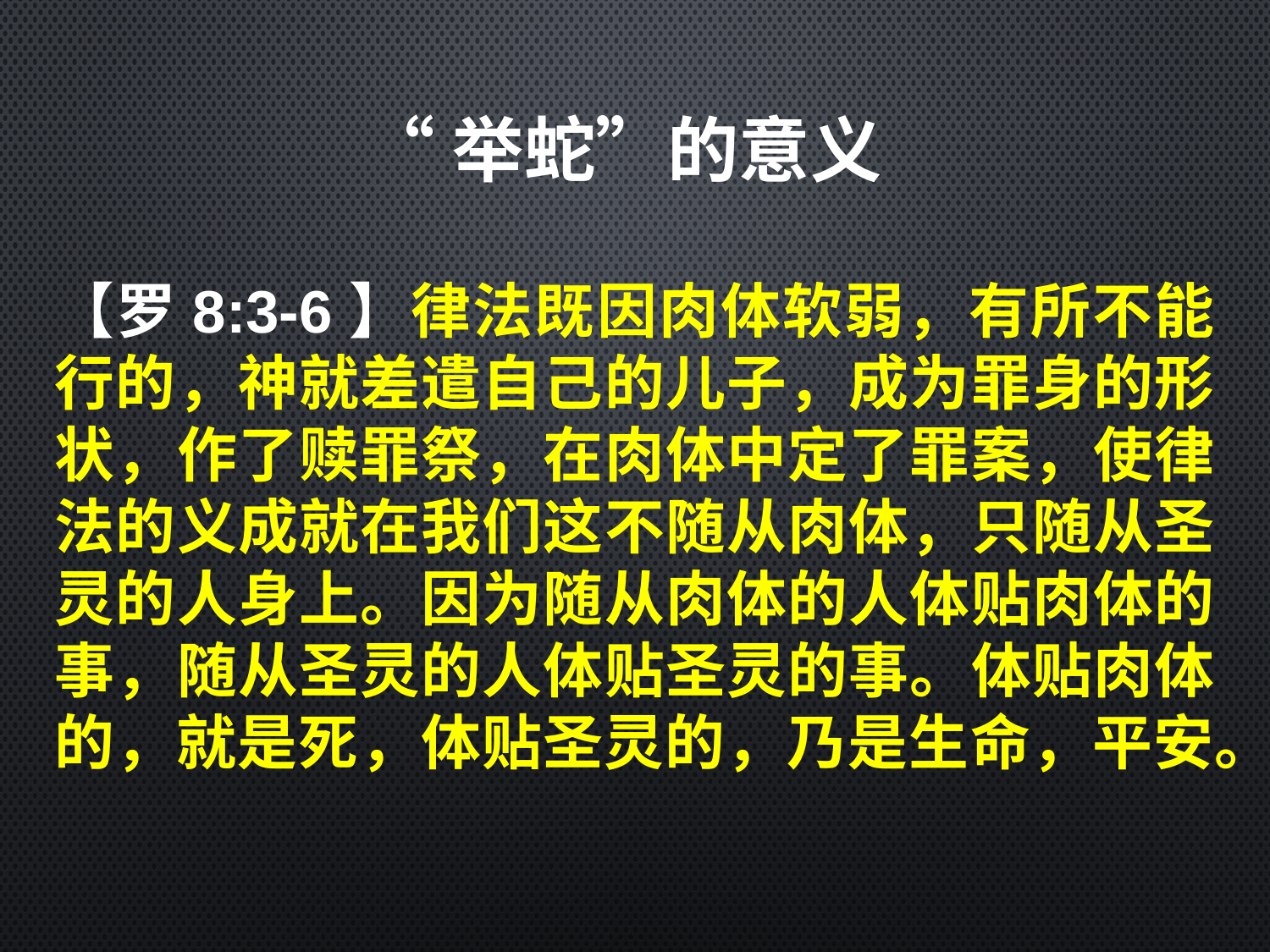

# “举蛇”的意义
【罗8:3-6】律法既因肉体软弱，有所不能行的，神就差遣自己的儿子，成为罪身的形状，作了赎罪祭，在肉体中定了罪案，使律法的义成就在我们这不随从肉体，只随从圣灵的人身上。因为随从肉体的人体贴肉体的事，随从圣灵的人体贴圣灵的事。体贴肉体的，就是死，体贴圣灵的，乃是生命，平安。